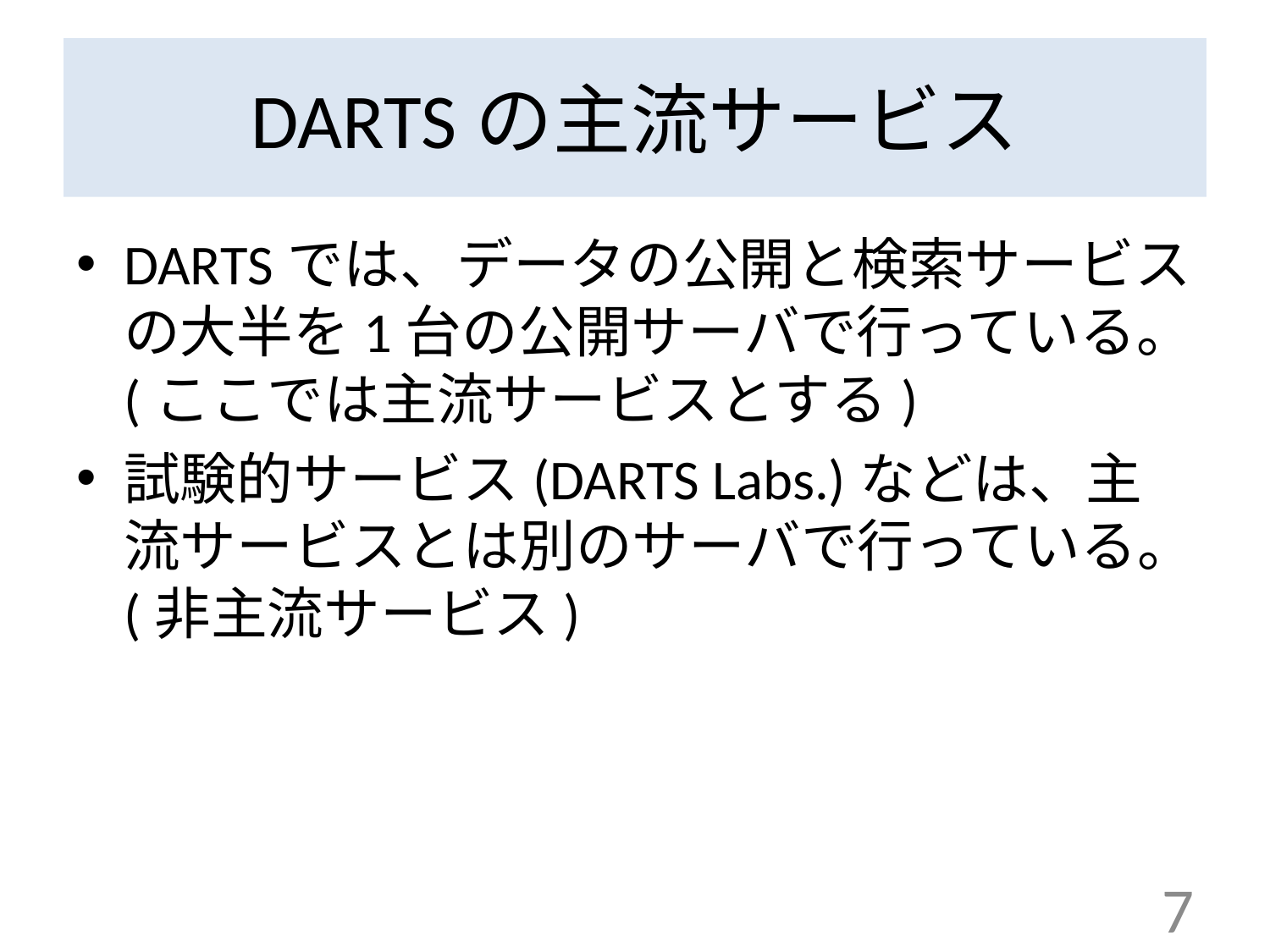

# DARTSの主流サービス
DARTSでは、データの公開と検索サービスの大半を1台の公開サーバで行っている。(ここでは主流サービスとする)
試験的サービス(DARTS Labs.)などは、主流サービスとは別のサーバで行っている。(非主流サービス)
7